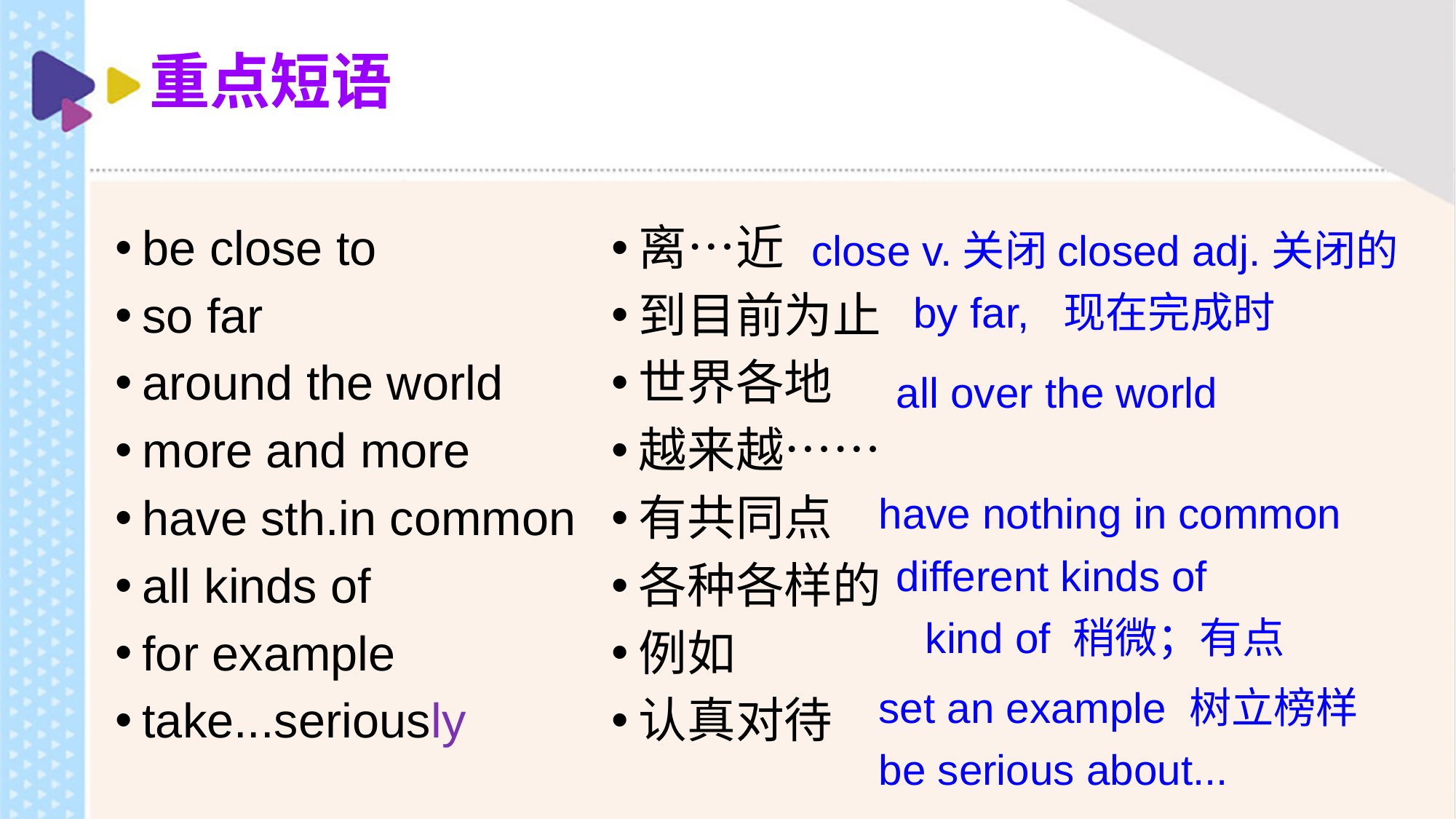

# 重点短语
be close to
so far
around the world
more and more
have sth.in common
all kinds of
for example
take...seriously
离…近
到目前为止
世界各地
越来越……
有共同点
各种各样的
例如
认真对待
close v.关闭closed adj.关闭的
by far,  现在完成时
all over the world
have nothing in common
different kinds of
 kind of 稍微；有点
set an example 树立榜样
be serious about...